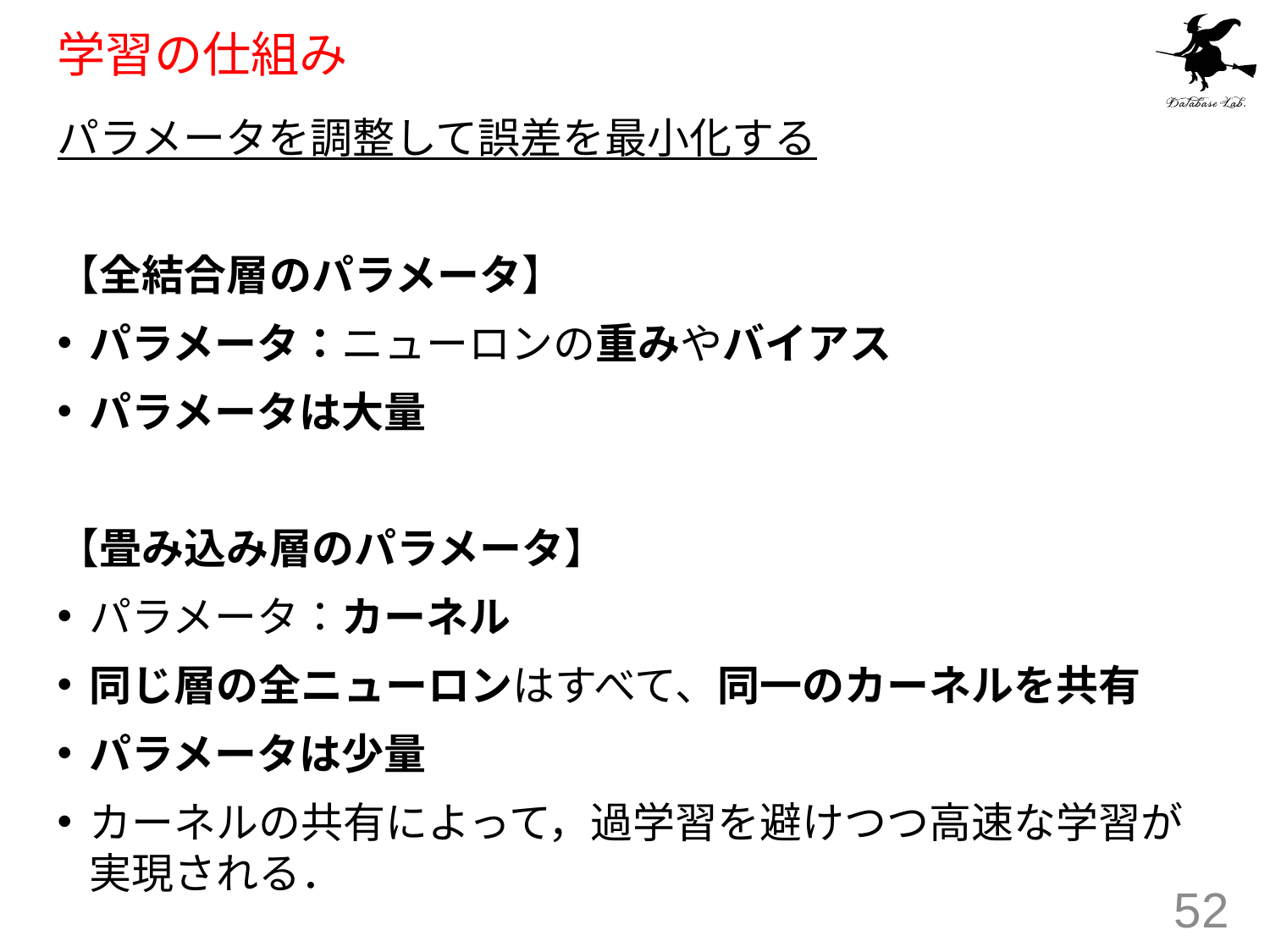

# 学習の仕組み
パラメータを調整して誤差を最小化する

【全結合層のパラメータ】
パラメータ：ニューロンの重みやバイアス
パラメータは大量

【畳み込み層のパラメータ】
パラメータ：カーネル
同じ層の全ニューロンはすべて、同一のカーネルを共有
パラメータは少量
カーネルの共有によって，過学習を避けつつ高速な学習が実現される．
52